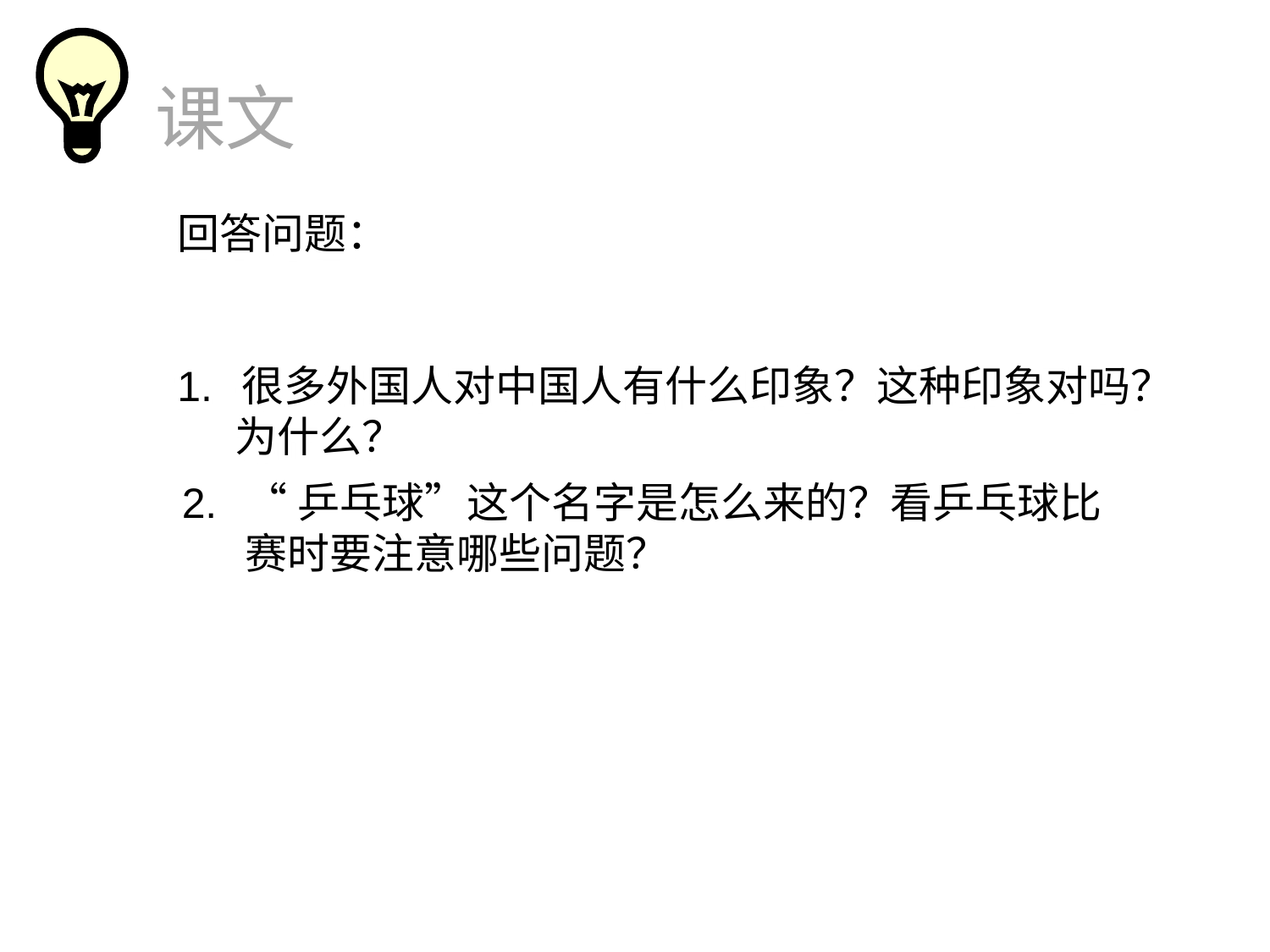

课文
回答问题：

 很多外国人对中国人有什么印象？这种印象对吗？
     为什么？
“乒乓球”这个名字是怎么来的？看乒乓球比赛时要注意哪些问题？